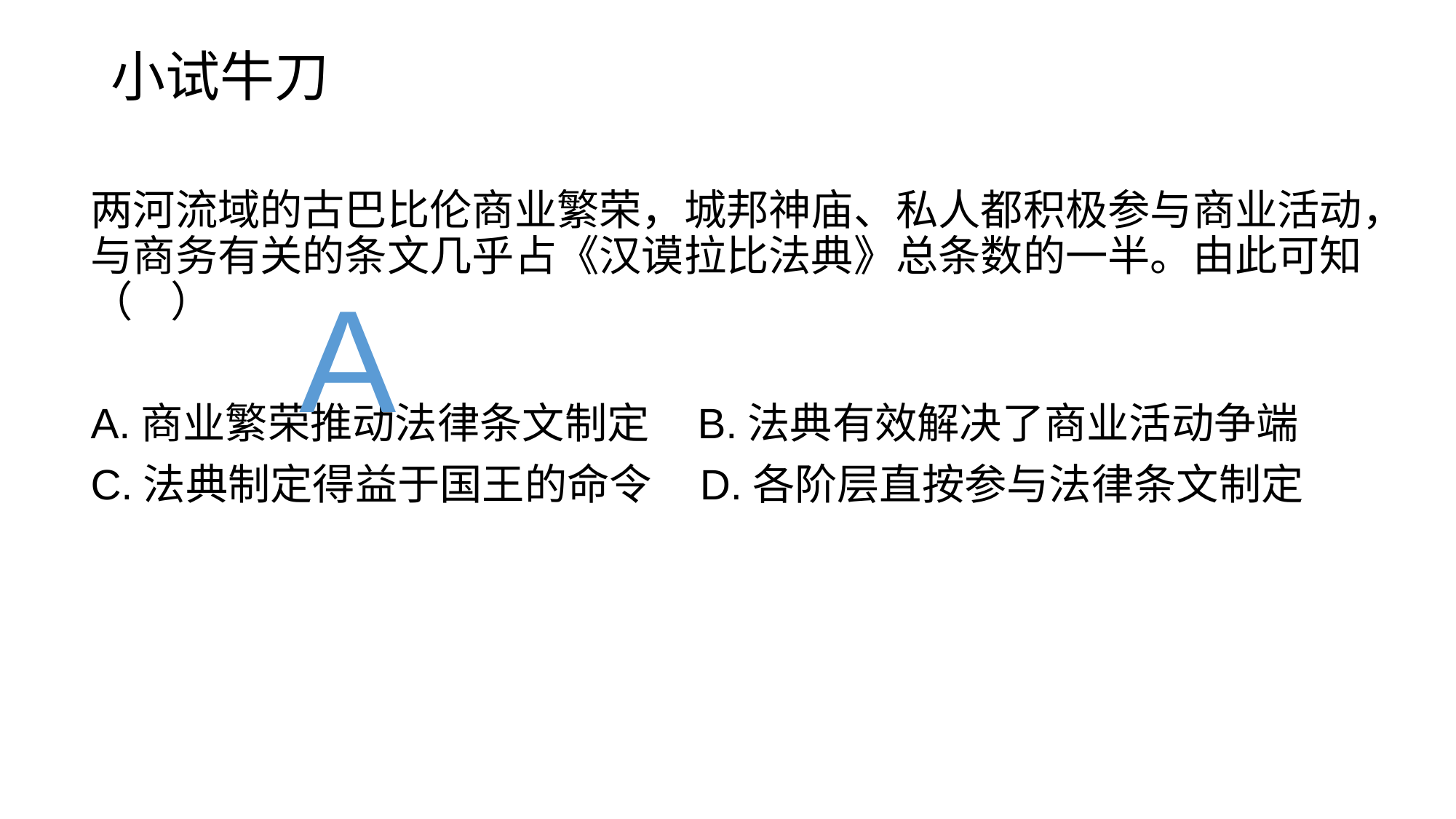

# 小试牛刀
两河流域的古巴比伦商业繁荣，城邦神庙、私人都积极参与商业活动，与商务有关的条文几乎占《汉谟拉比法典》总条数的一半。由此可知（    ）

A.商业繁荣推动法律条文制定    B.法典有效解决了商业活动争端
C.法典制定得益于国王的命令    D.各阶层直按参与法律条文制定

A